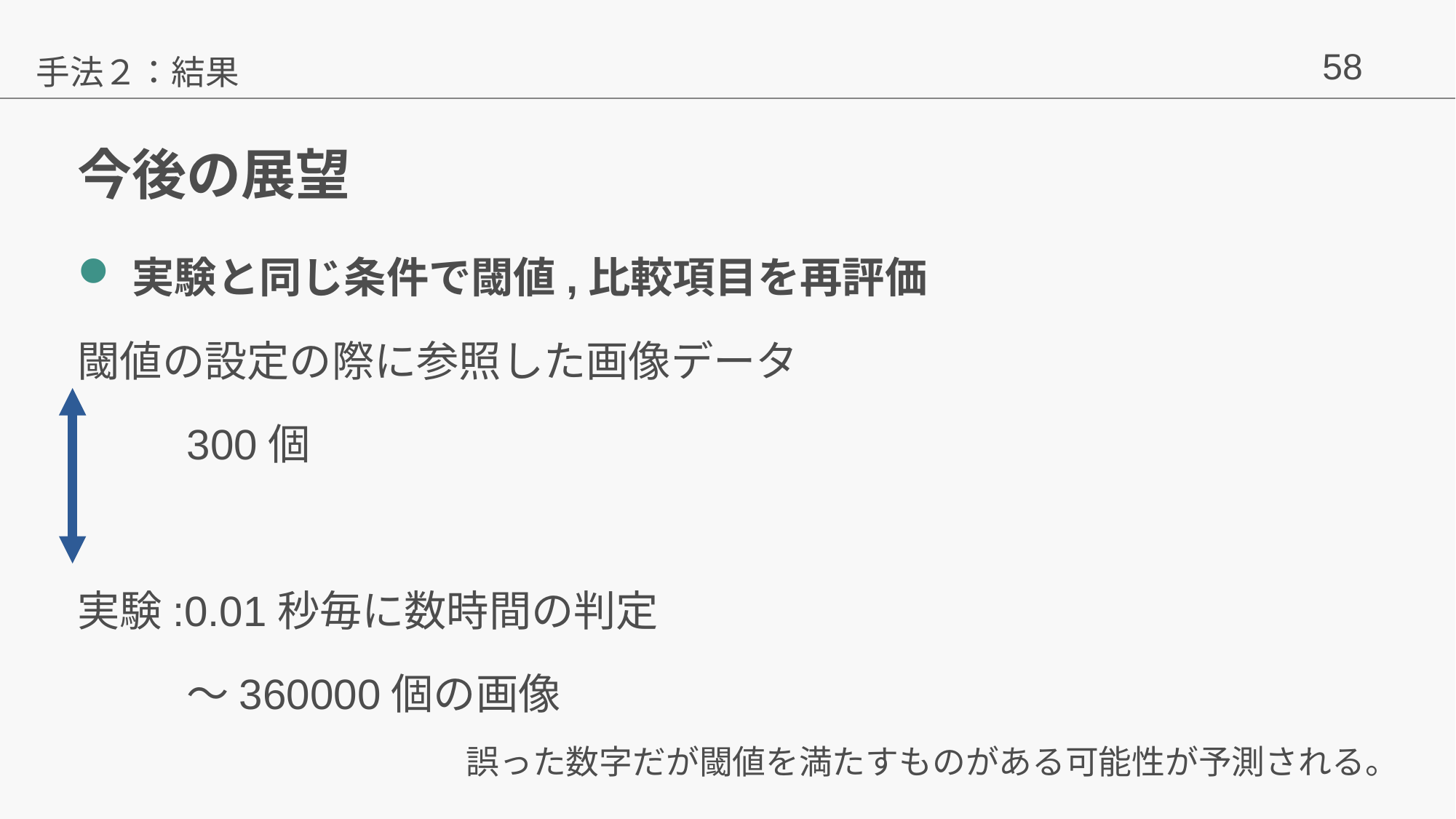

手法２：結果
# 今後の展望
実験と同じ条件で閾値,比較項目を再評価
閾値の設定の際に参照した画像データ
	300個

実験:0.01秒毎に数時間の判定
	〜360000個の画像

誤った数字だが閾値を満たすものがある可能性が予測される。